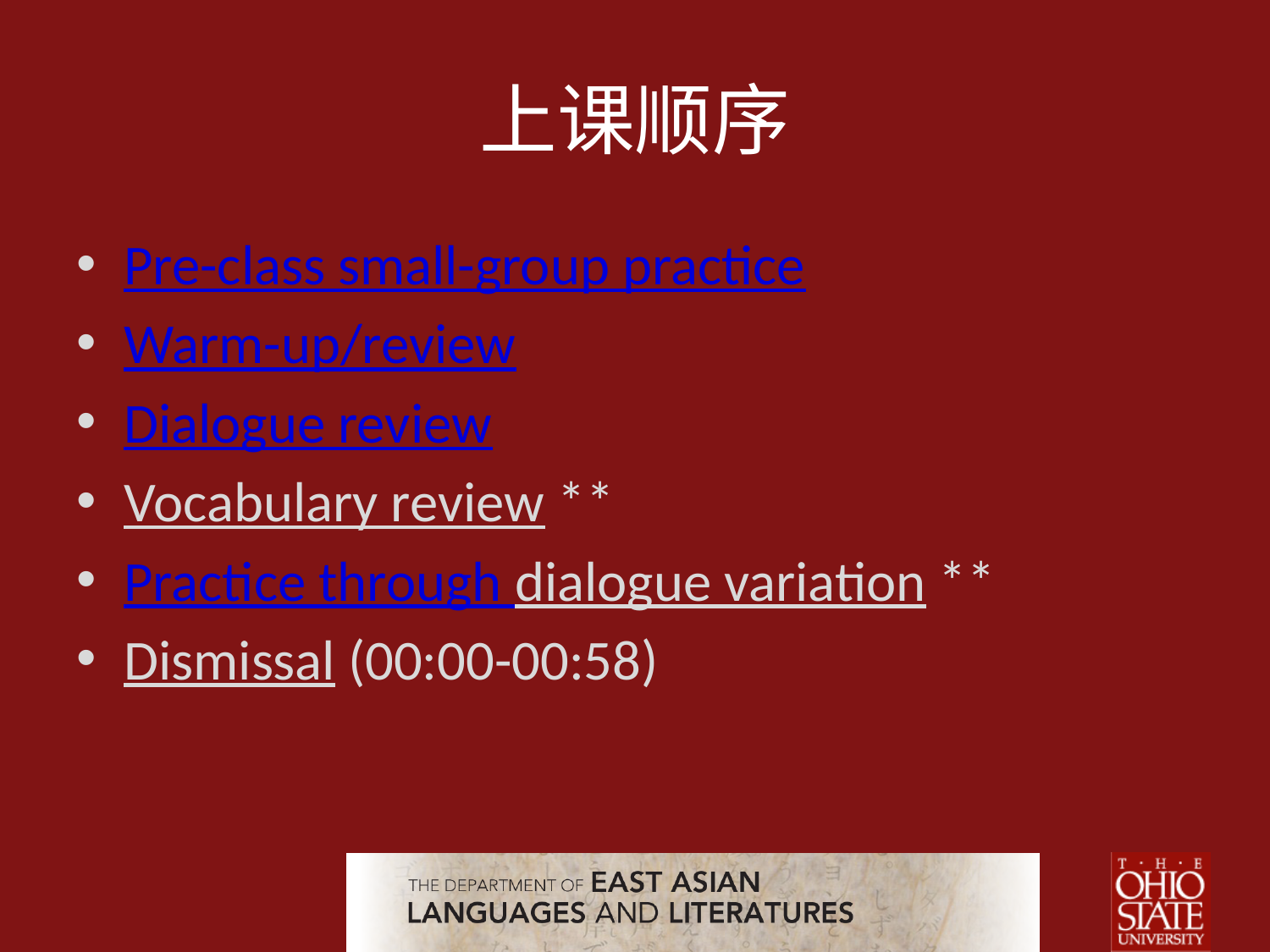

# 上课顺序
Pre-class small-group practice
Warm-up/review
Dialogue review
Vocabulary review **
Practice through dialogue variation **
Dismissal (00:00-00:58)